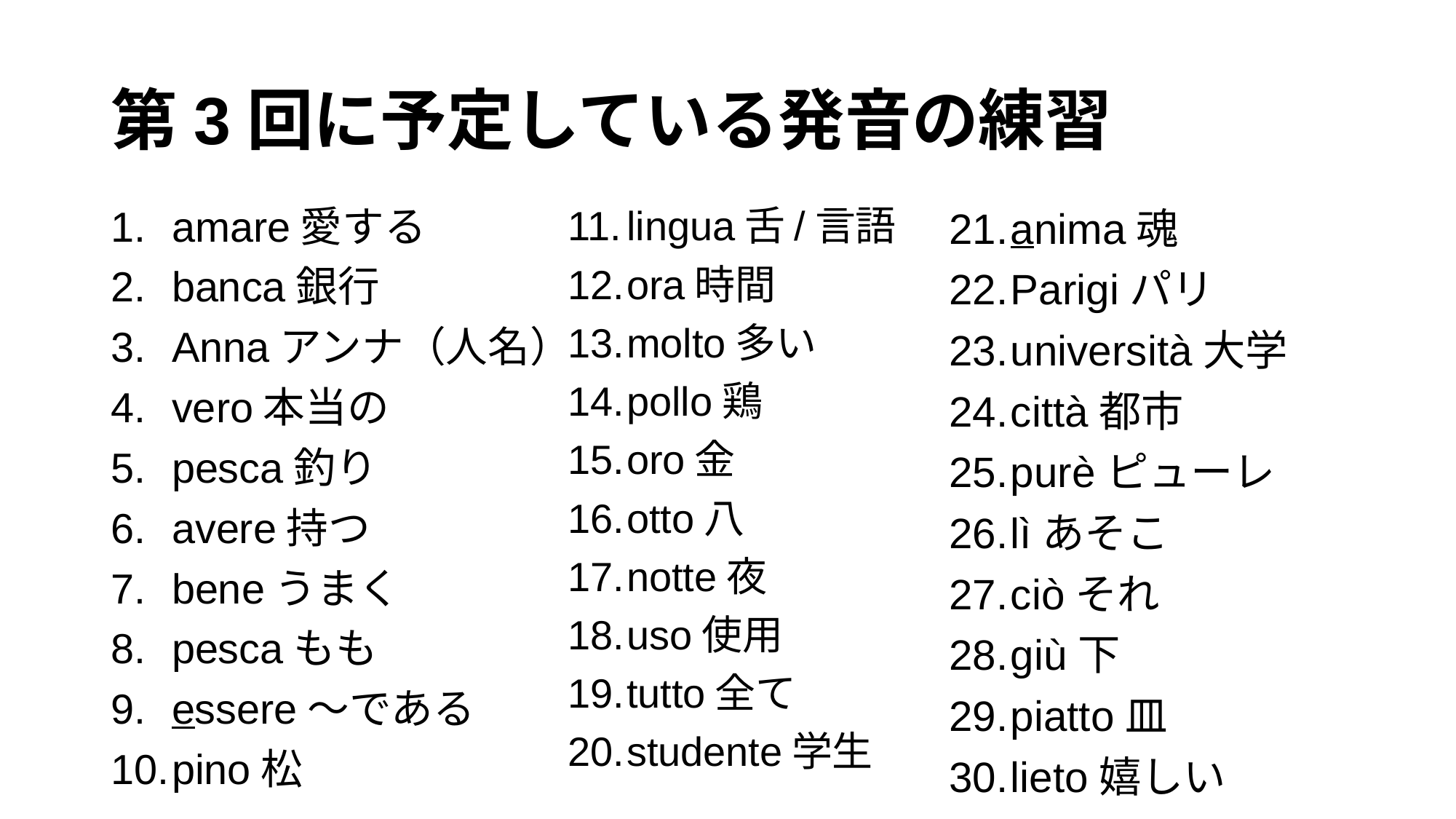

# 第3回に予定している発音の練習
lingua舌/言語
ora時間
molto多い
pollo鶏
oro金
otto八
notte夜
uso使用
tutto全て
studente学生

amare愛する
banca銀行
Annaアンナ（人名）
vero本当の
pesca釣り
avere持つ
beneうまく
pescaもも
essere〜である
pino松

anima魂
Parigiパリ
università大学
città都市
purèピューレ
lìあそこ
ciòそれ
giù下
piatto皿
lieto嬉しい